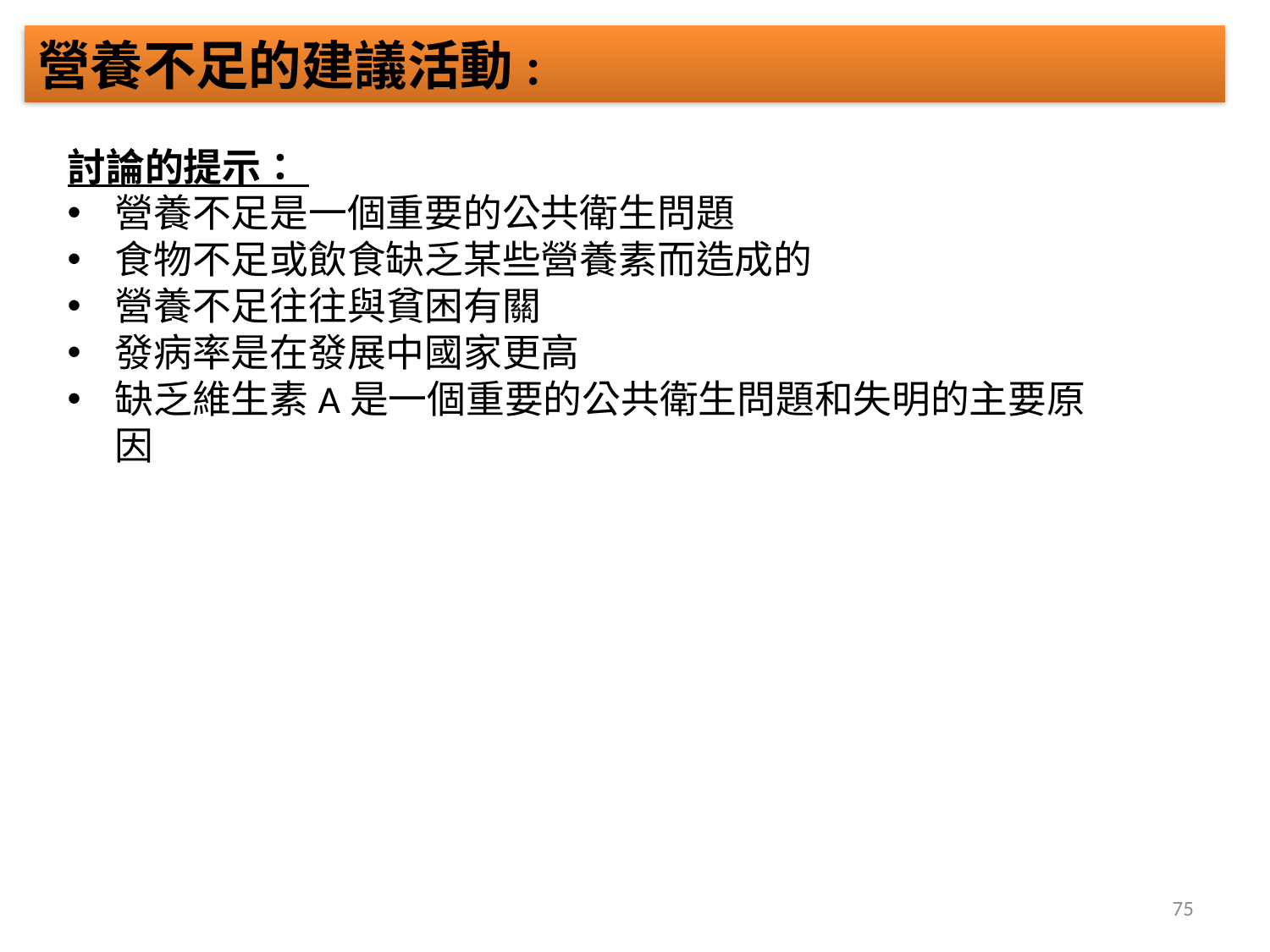

營養不足的建議活動:
討論的提示：
營養不足是一個重要的公共衛生問題
食物不足或飲食缺乏某些營養素而造成的
營養不足往往與貧困有關
發病率是在發展中國家更高
缺乏維生素A是一個重要的公共衛生問題和失明的主要原因
75